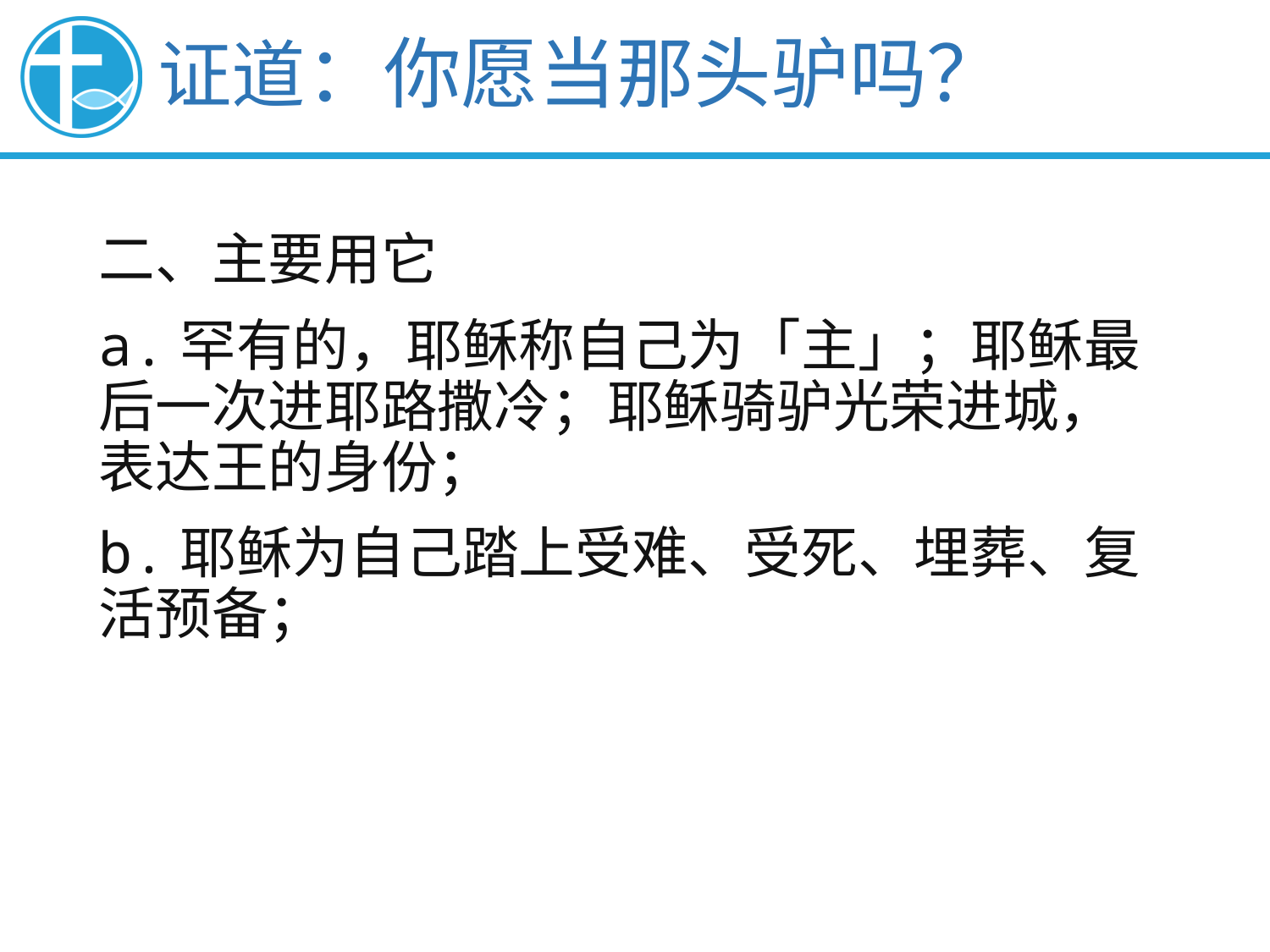

证道：你愿当那头驴吗？
二、主要用它
a.罕有的，耶稣称自己为「主」；耶稣最后一次进耶路撒冷；耶稣骑驴光荣进城，表达王的身份；
b.耶稣为自己踏上受难、受死、埋葬、复活预备；